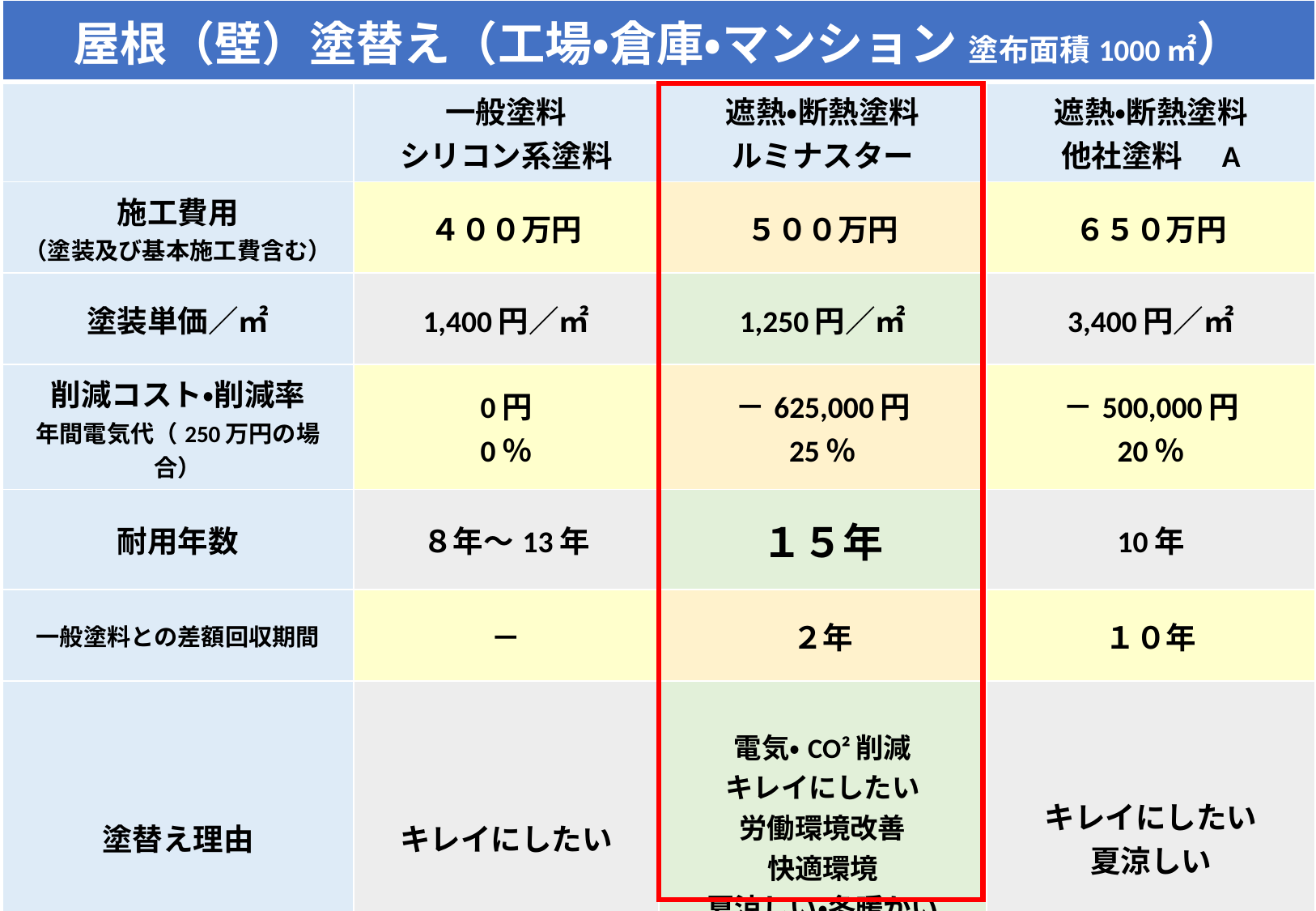

| 屋根（壁）塗替え（工場・倉庫・マンション 塗布面積1000㎡） |  |  |  |
| --- | --- | --- | --- |
|  | 一般塗料 シリコン系塗料 | 遮熱・断熱塗料 ルミナスター | 遮熱・断熱塗料 他社塗料　A |
| 施工費用 （塗装及び基本施工費含む） | ４００万円 | ５００万円 | ６５０万円 |
| 塗装単価／㎡ | 1,400円／㎡ | 1,250円／㎡ | 3,400円／㎡ |
| 削減コスト・削減率 年間電気代（250万円の場合） | 0円 0％ | －625,000円 25％ | －500,000円 20％ |
| 耐用年数 | ８年～13年 | １５年 | 10年 |
| 一般塗料との差額回収期間 | － | ２年 | １０年 |
| 塗替え理由 | キレイにしたい | 電気・CO²削減 キレイにしたい 労働環境改善 快適環境 夏涼しい・冬暖かい | キレイにしたい 夏涼しい |